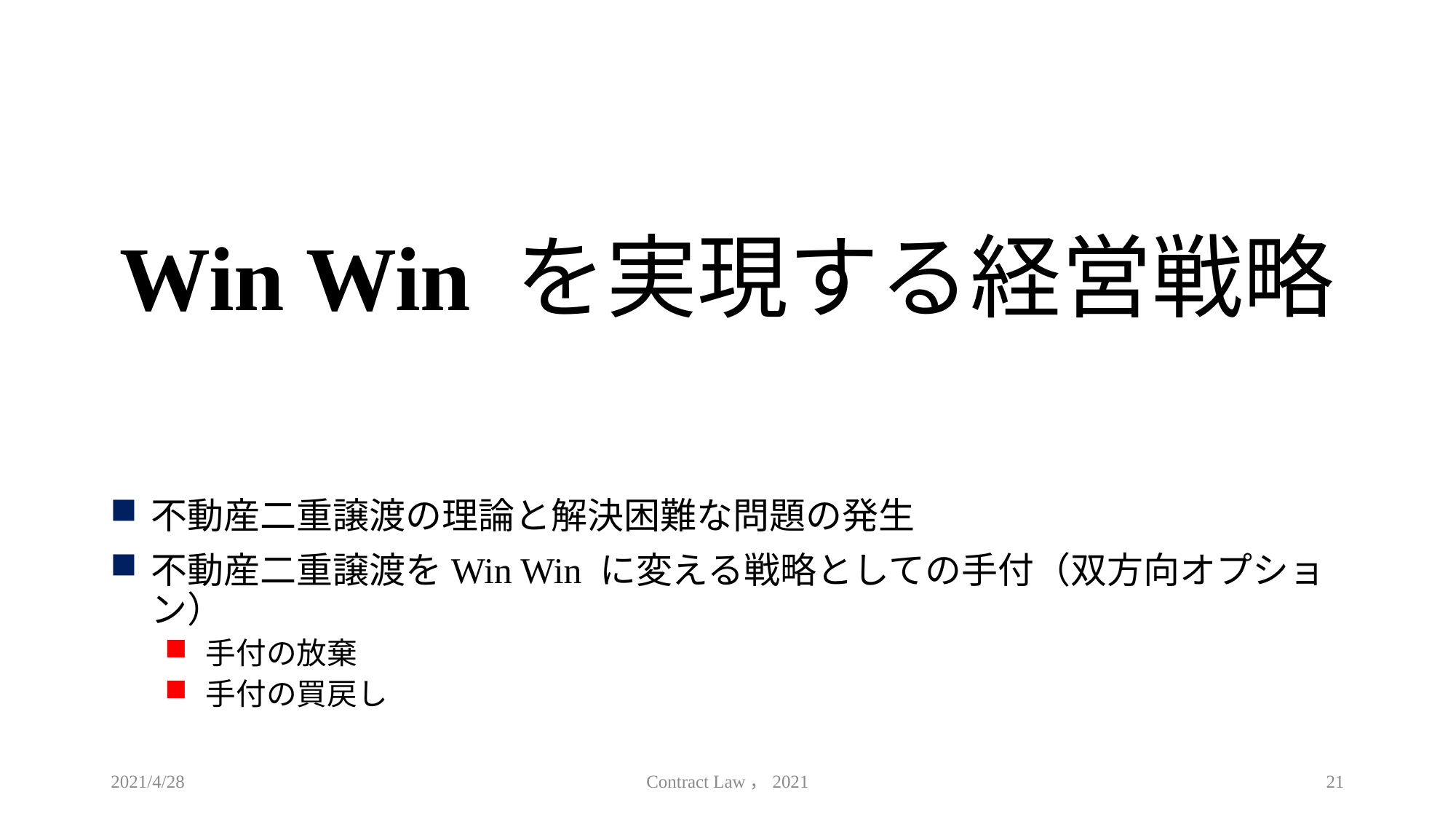

# Win Win を実現する経営戦略
不動産二重譲渡の理論と解決困難な問題の発生
不動産二重譲渡をWin Win に変える戦略としての手付（双方向オプション）
手付の放棄
手付の買戻し
2021/4/28
Contract Law，2021
21